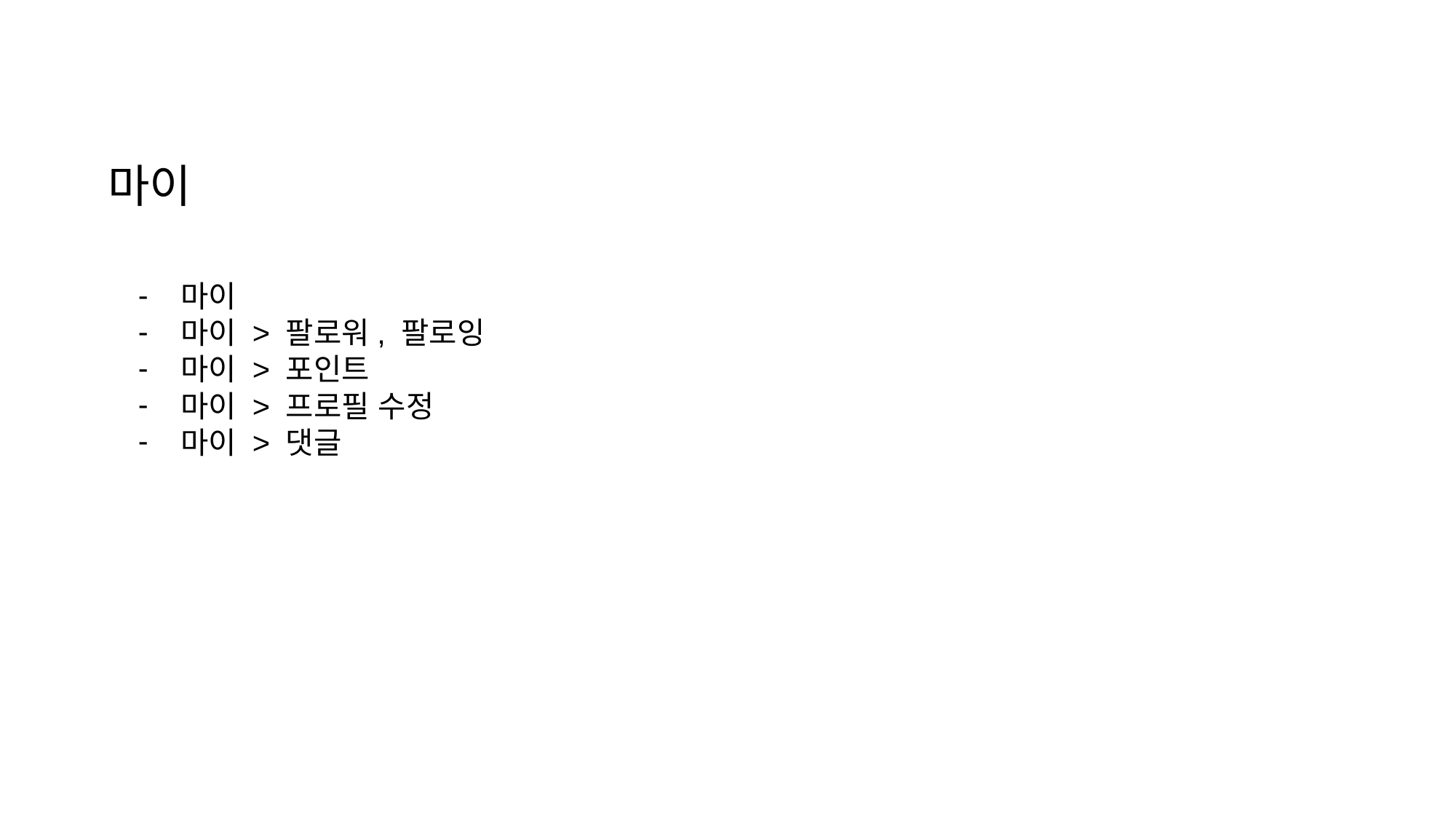

# 마이
마이
마이 > 팔로워, 팔로잉
마이 > 포인트
마이 > 프로필 수정
마이 > 댓글